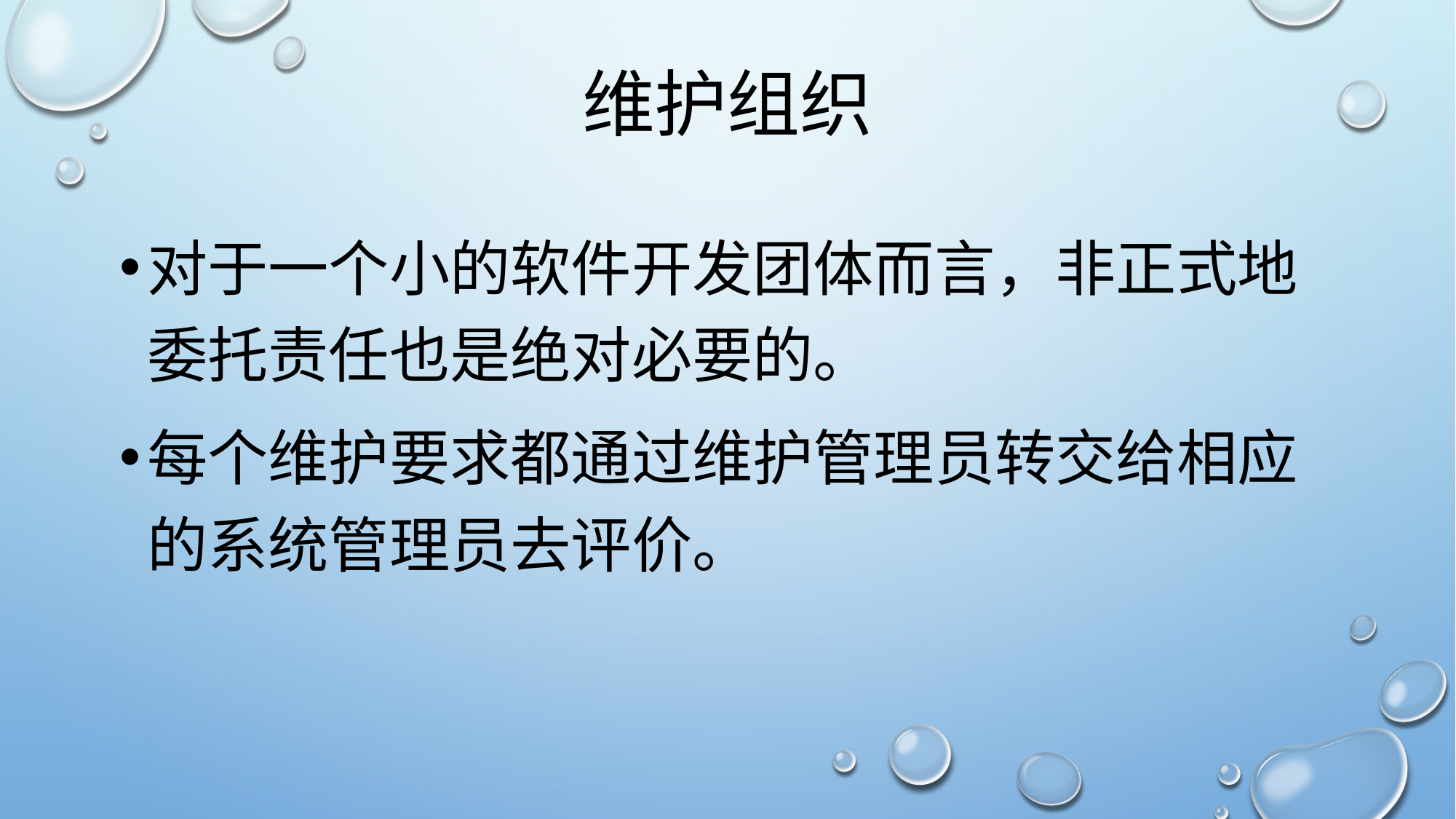

# 维护组织
对于一个小的软件开发团体而言，非正式地委托责任也是绝对必要的。
每个维护要求都通过维护管理员转交给相应的系统管理员去评价。